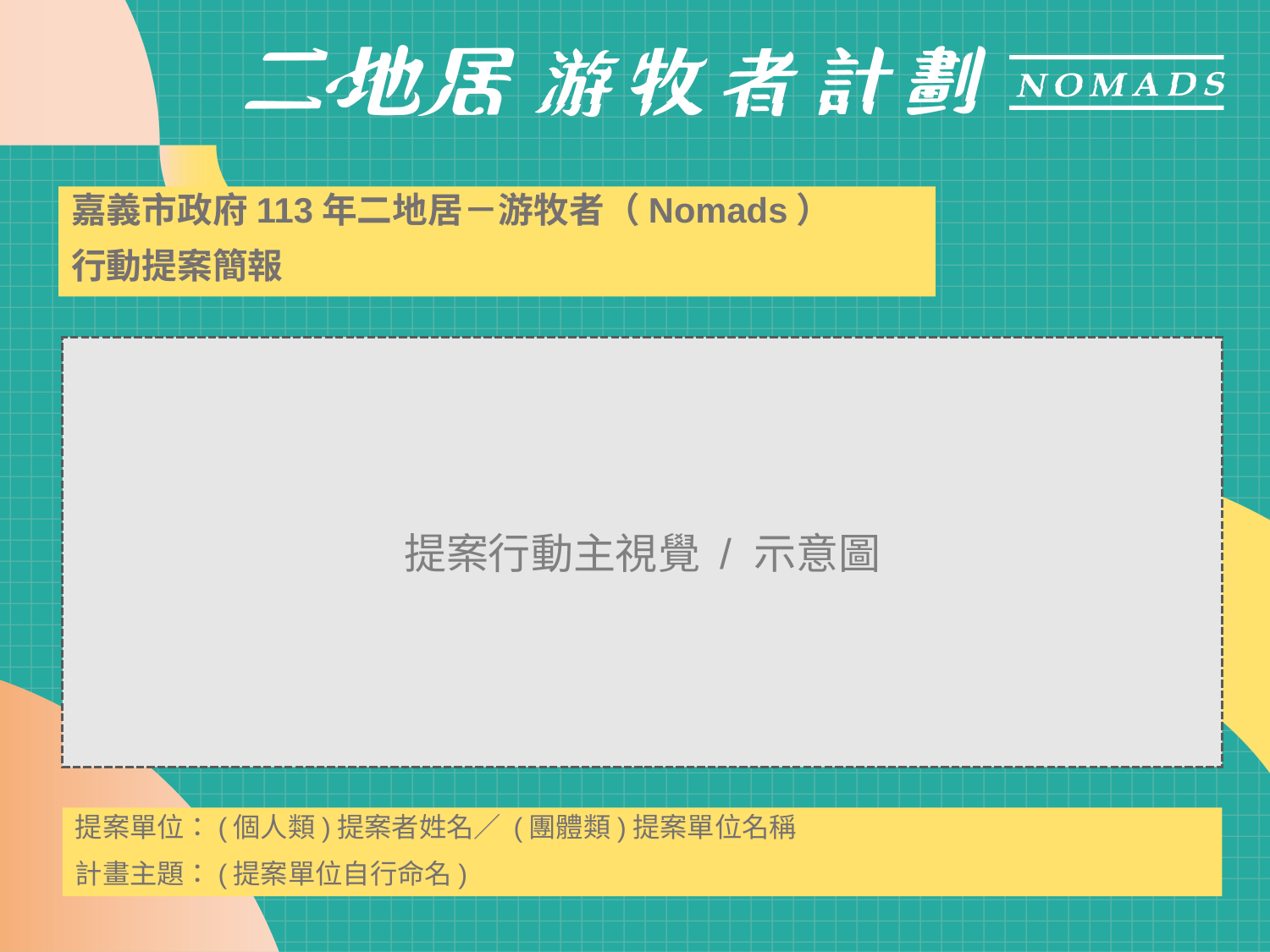

嘉義市政府113年二地居－游牧者（Nomads）
行動提案簡報
提案行動主視覺 / 示意圖
提案單位：(個人類)提案者姓名／ (團體類)提案單位名稱
計畫主題：(提案單位自行命名)